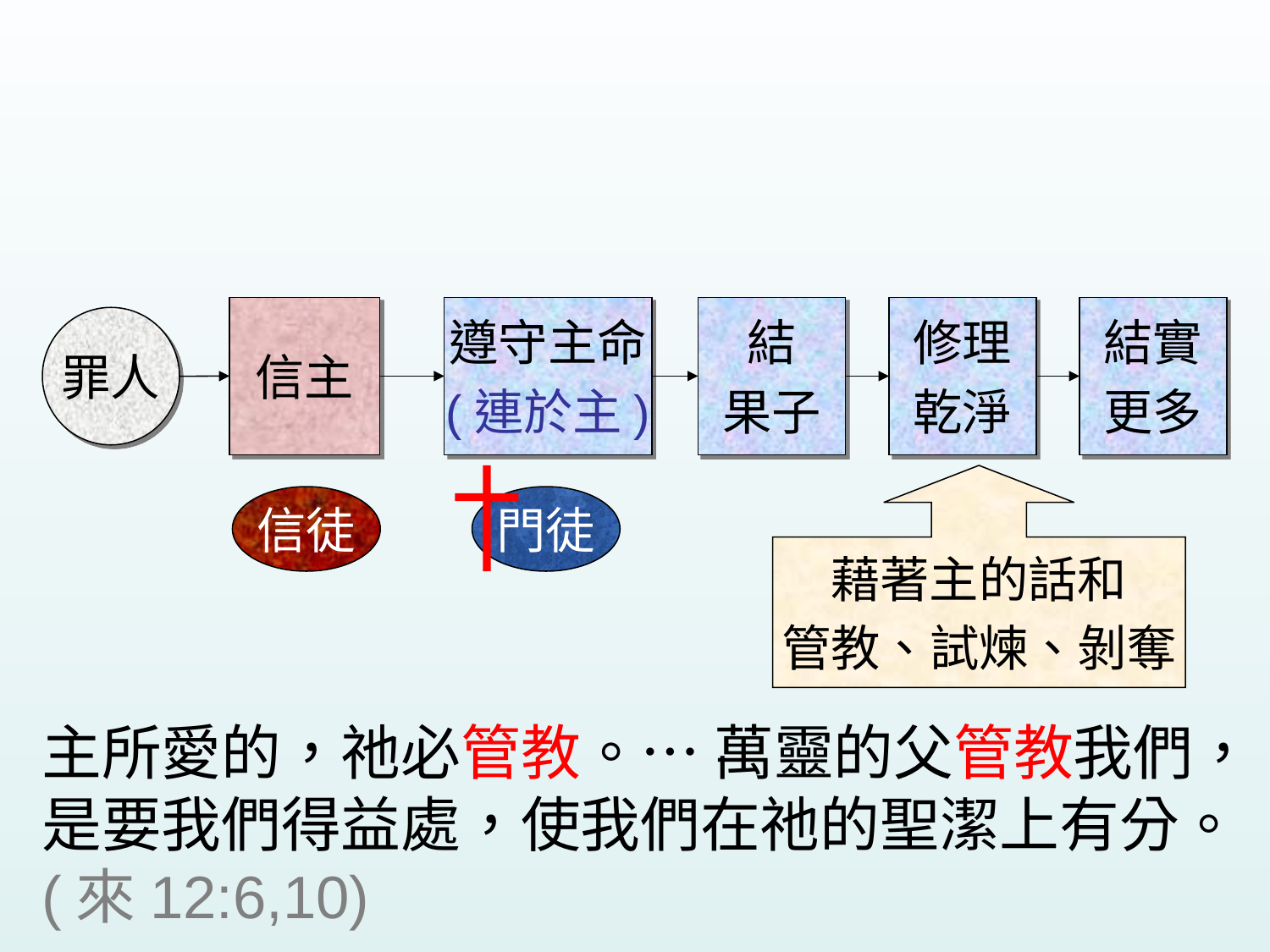

信主
遵守主命
(連於主)
結
果子
修理
乾淨
結實
更多
罪人

藉著主的話和
管教、試煉、剝奪
信徒
門徒

主所愛的，祂必管教。… 萬靈的父管教我們，是要我們得益處，使我們在祂的聖潔上有分。(來12:6,10)